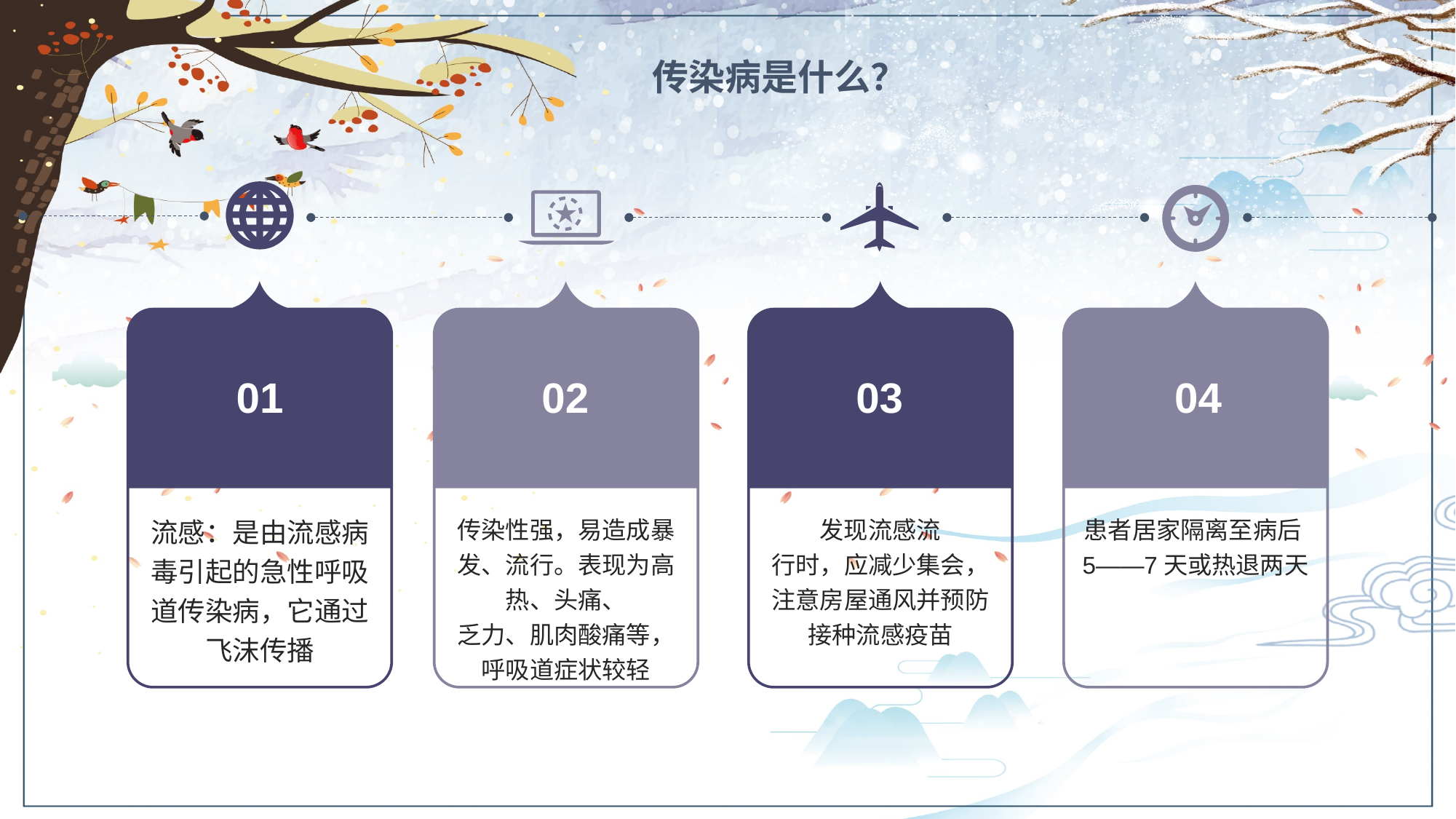

传染病是什么？

流感：是由流感病毒引起的急性呼吸道传染病，它通过飞沫传播
01
传染性强，易造成暴发、流行。表现为高热、头痛、
乏力、肌肉酸痛等，呼吸道症状较轻
02
发现流感流
行时，应减少集会，注意房屋通风并预防接种流感疫苗
03
患者居家隔离至病后5——7天或热退两天
04